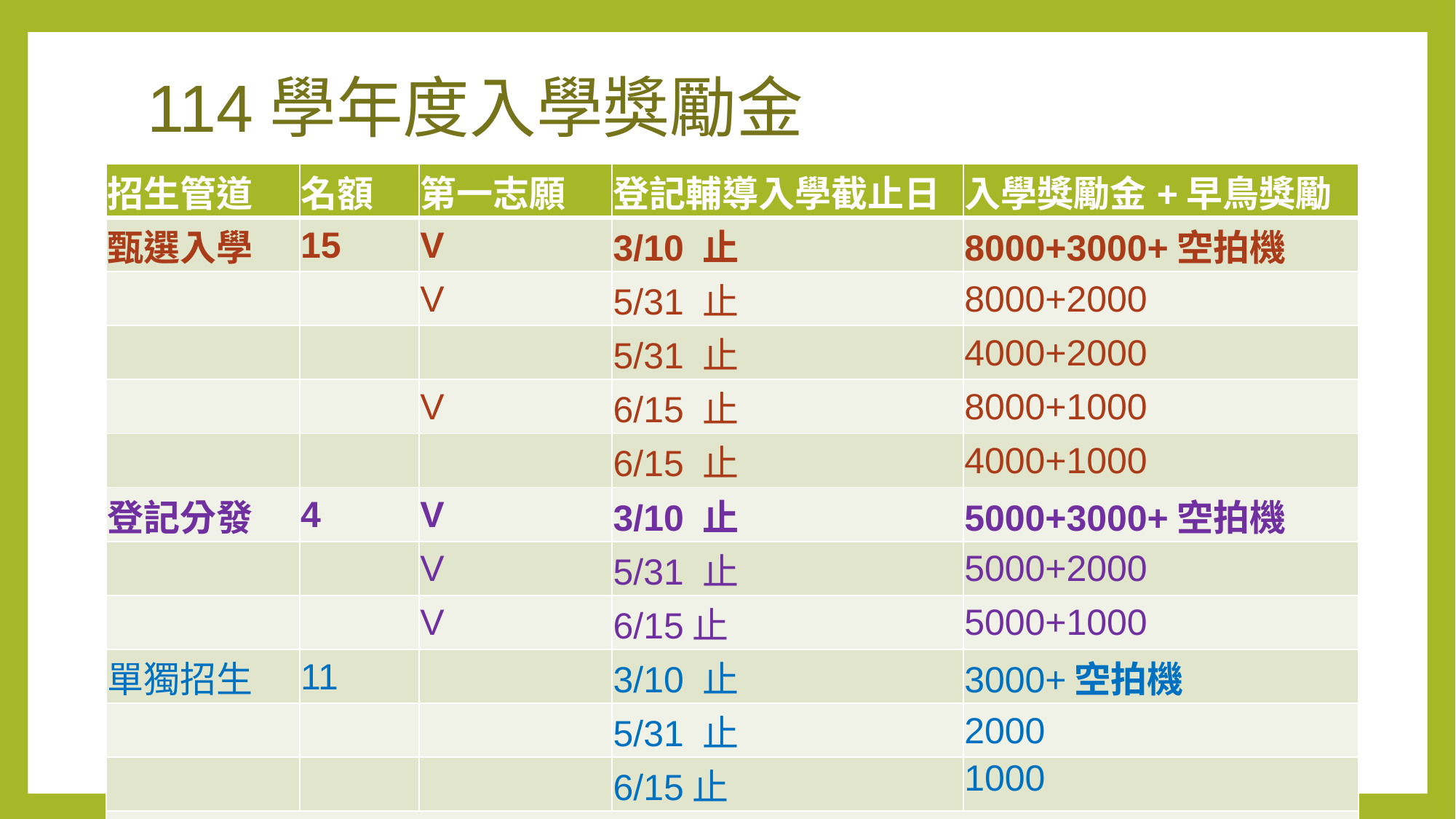

# 114學年度入學獎勵金
| 招生管道 | 名額 | 第一志願 | 登記輔導入學截止日 | 入學獎勵金+早鳥獎勵 |
| --- | --- | --- | --- | --- |
| 甄選入學 | 15 | V | 3/10 止 | 8000+3000+空拍機 |
|  |  | V | 5/31 止 | 8000+2000 |
|  |  |  | 5/31 止 | 4000+2000 |
|  |  | V | 6/15 止 | 8000+1000 |
|  |  |  | 6/15 止 | 4000+1000 |
| 登記分發 | 4 | V | 3/10 止 | 5000+3000+空拍機 |
|  |  | V | 5/31 止 | 5000+2000 |
|  |  | V | 6/15止 | 5000+1000 |
| 單獨招生 | 11 |  | 3/10 止 | 3000+空拍機 |
|  |  |  | 5/31 止 | 2000 |
|  |  |  | 6/15止 | 1000 |
| 登記輔導截止日: 超級早早鳥3/10、早早鳥 5/10、早鳥6/15 |  |  |  |  |